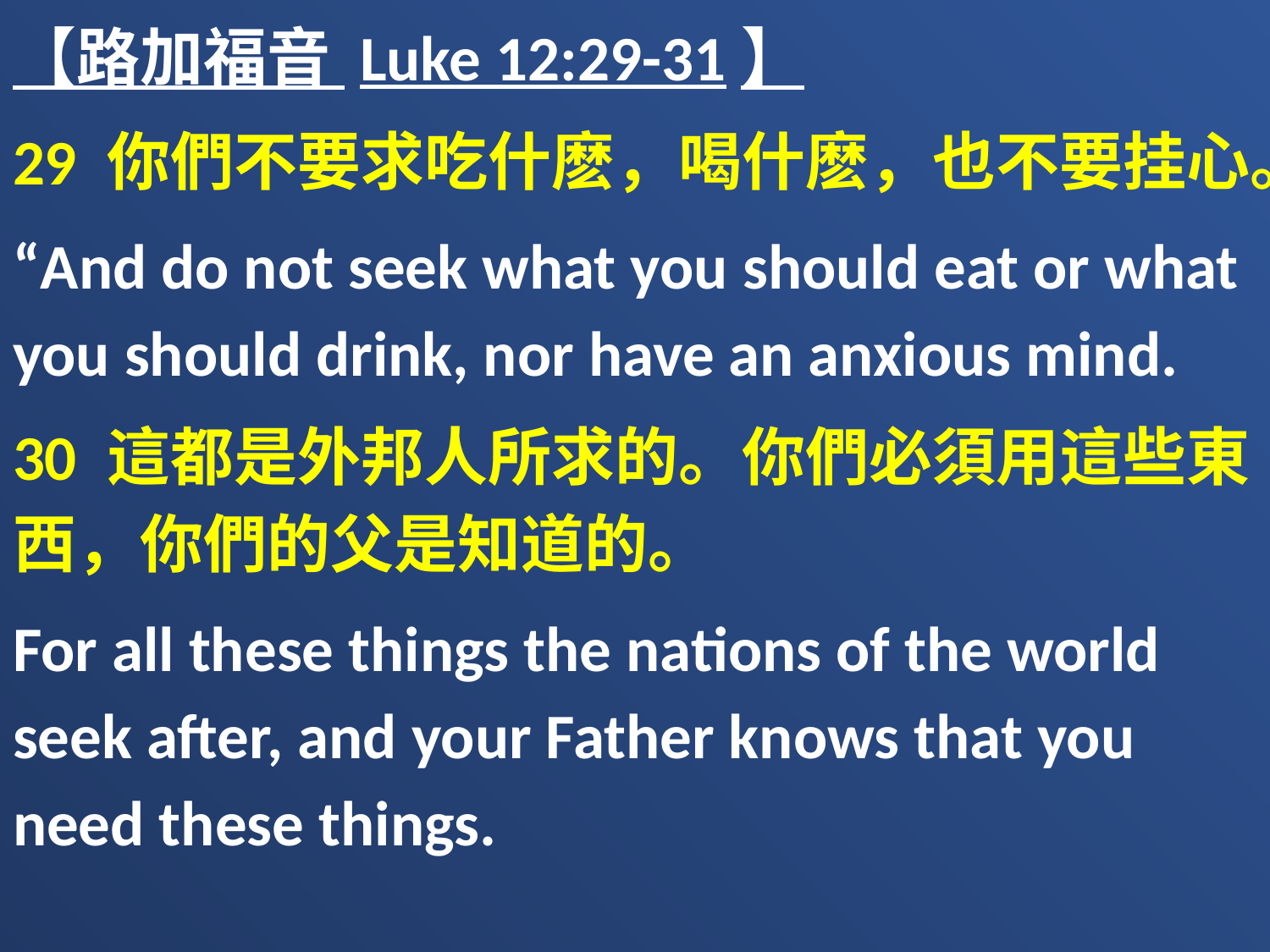

【路加福音 Luke 12:29-31】
29 你們不要求吃什麽，喝什麽，也不要挂心。
“And do not seek what you should eat or what you should drink, nor have an anxious mind.
30 這都是外邦人所求的。你們必須用這些東西，你們的父是知道的。
For all these things the nations of the world seek after, and your Father knows that you need these things.